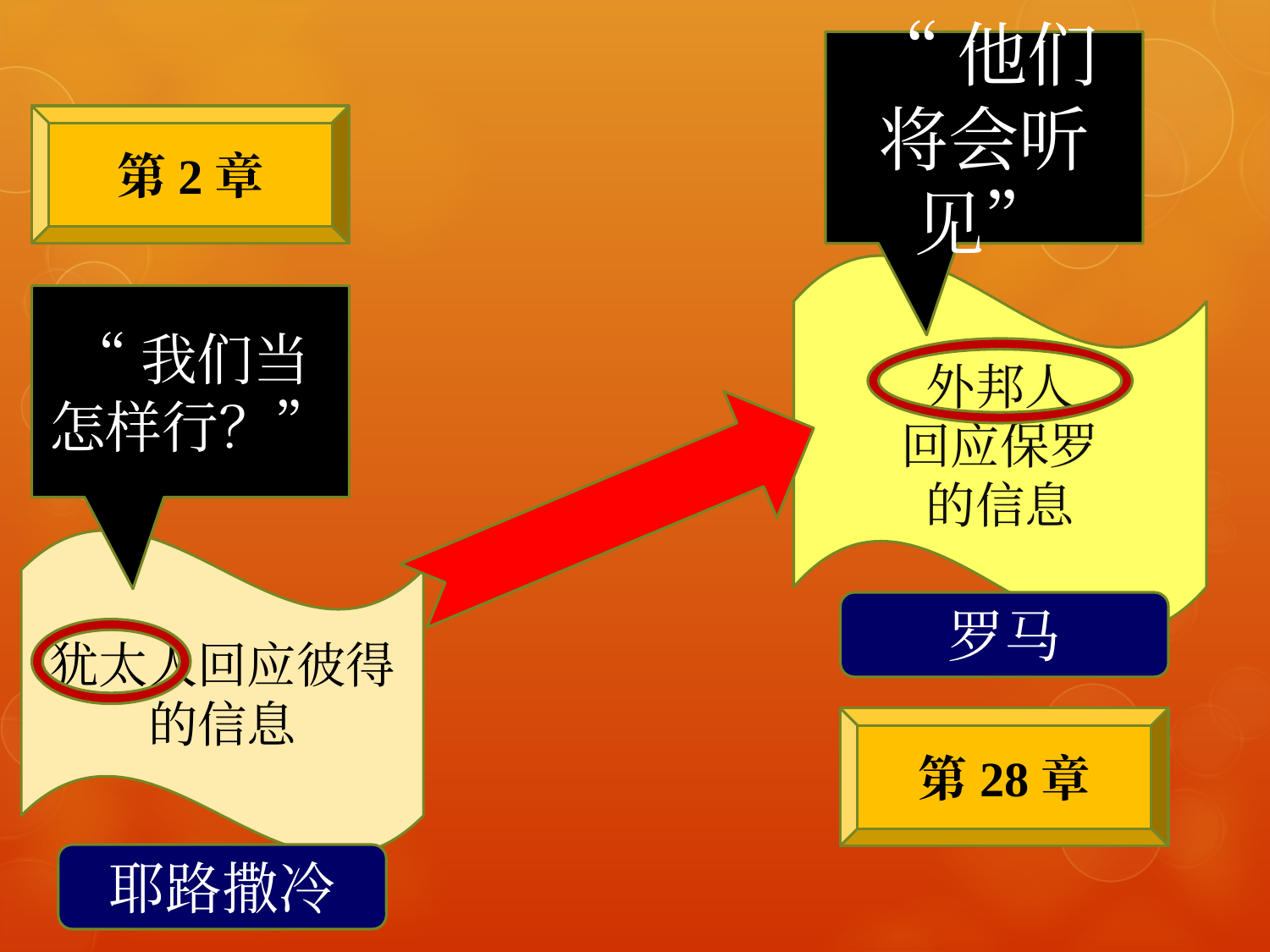

“他们将会听见”
第2章
外邦人
回应保罗
的信息
“我们当怎样行？”

犹太人回应彼得的信息
罗马

第28章
耶路撒冷